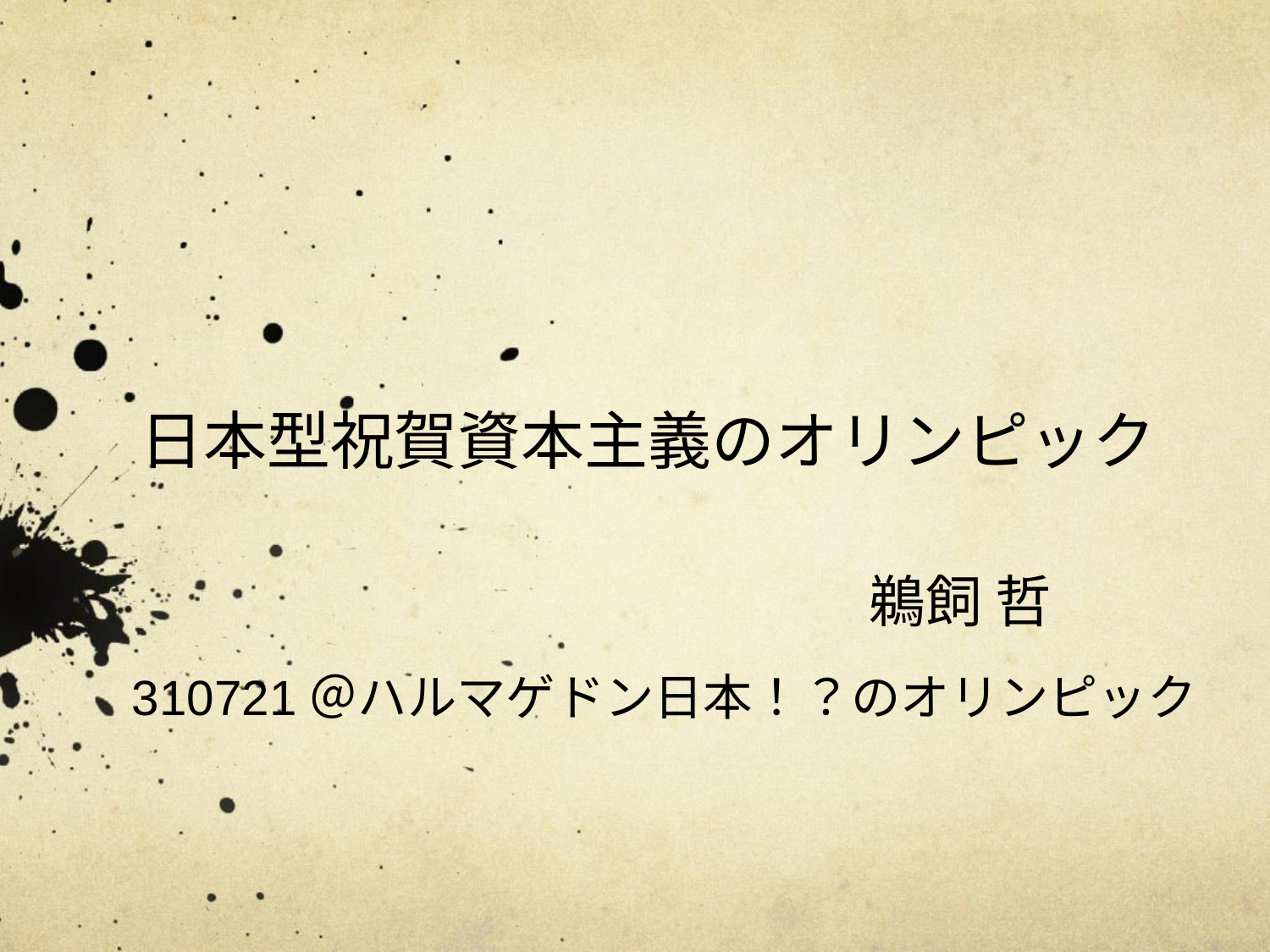

# 日本型祝賀資本主義のオリンピック
                                                         鵜飼 哲

310721＠ハルマゲドン日本！？のオリンピック